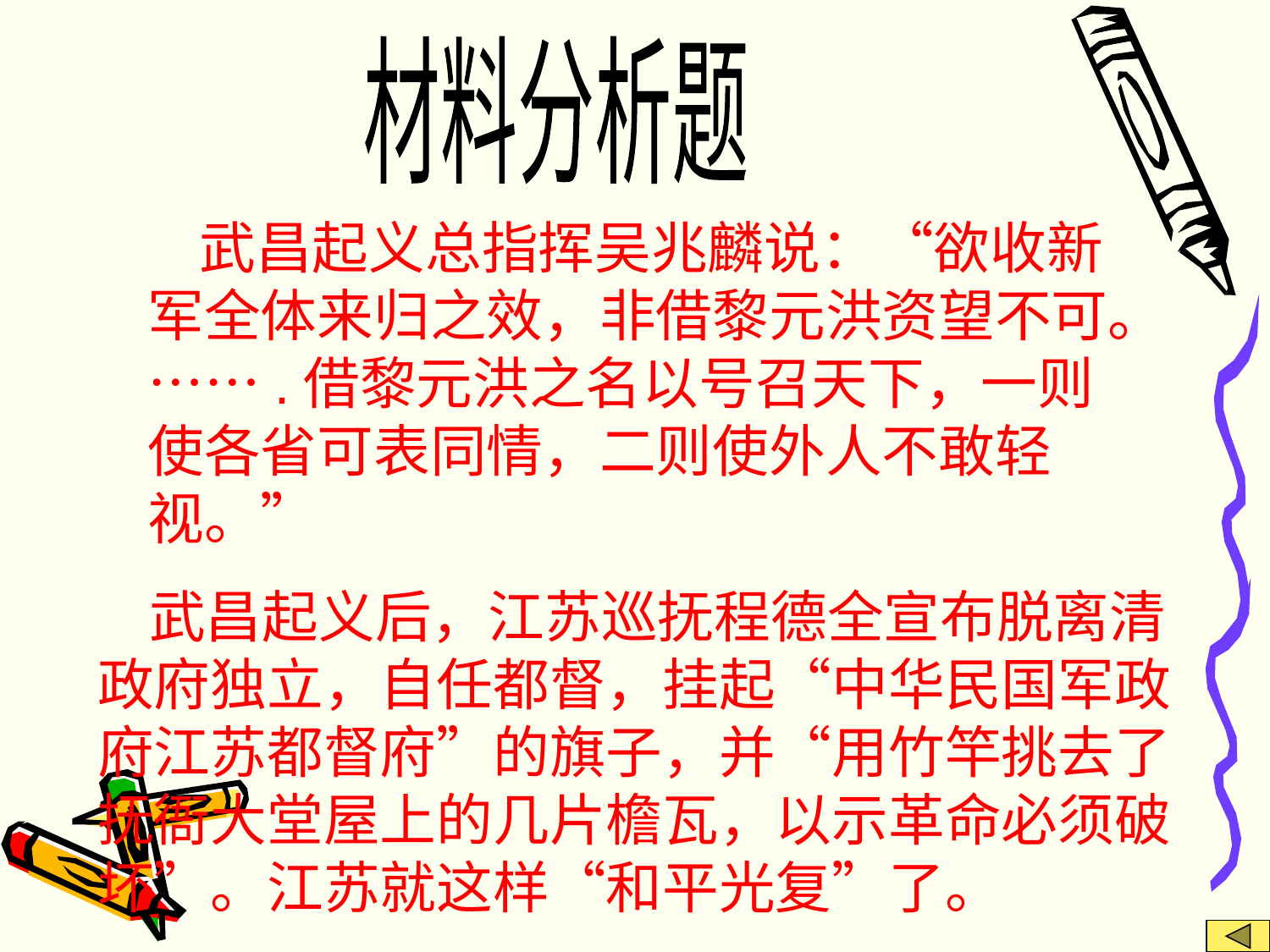

材料分析题
   武昌起义总指挥吴兆麟说：“欲收新军全体来归之效，非借黎元洪资望不可。…….借黎元洪之名以号召天下，一则使各省可表同情，二则使外人不敢轻视。”
   武昌起义后，江苏巡抚程德全宣布脱离清政府独立，自任都督，挂起“中华民国军政府江苏都督府”的旗子，并“用竹竿挑去了抚衙大堂屋上的几片檐瓦，以示革命必须破坏”。江苏就这样“和平光复”了。